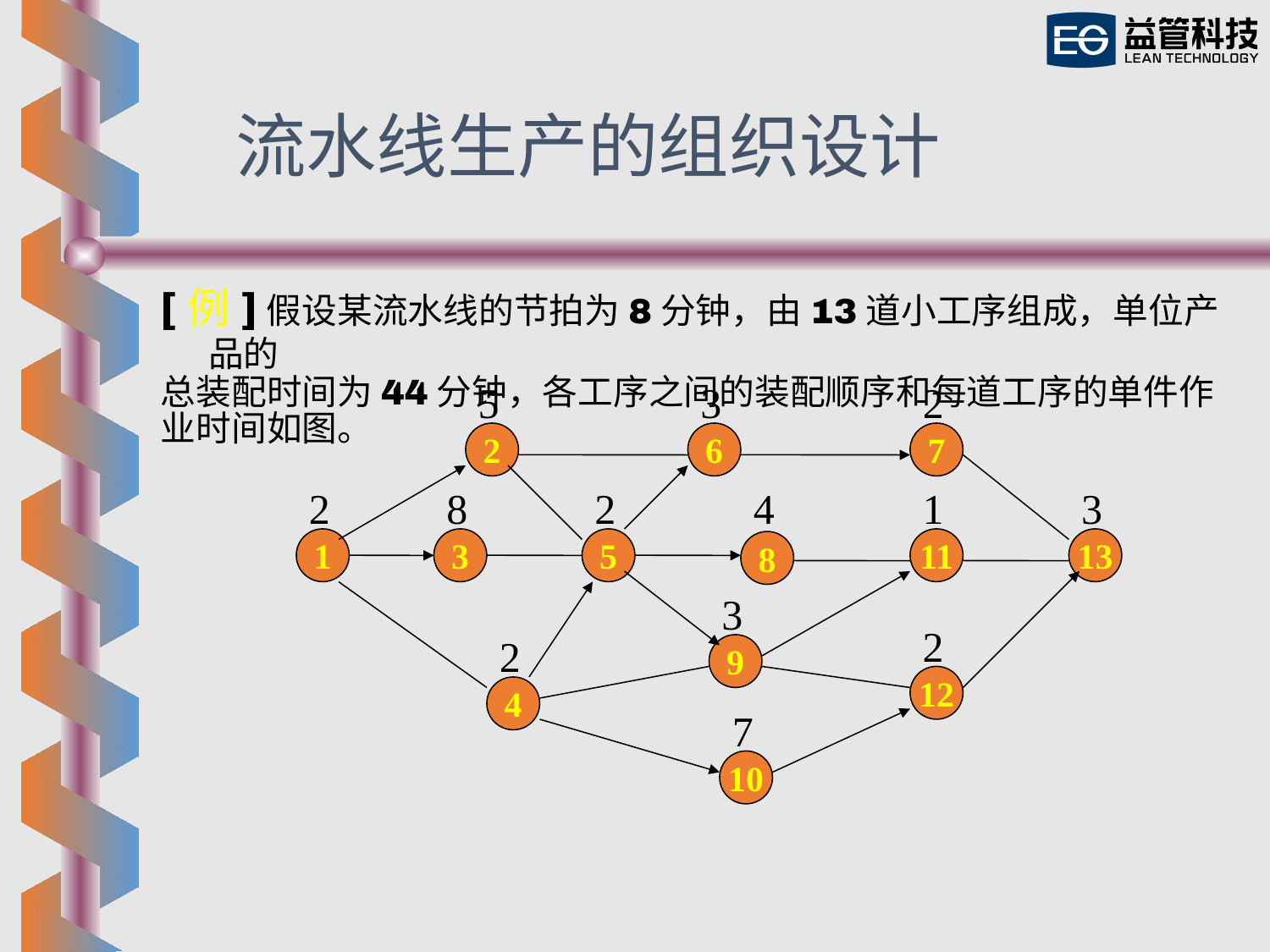

流水线生产的组织设计
[例]假设某流水线的节拍为8分钟，由13道小工序组成，单位产品的
总装配时间为44分钟，各工序之间的装配顺序和每道工序的单件作
业时间如图。
5
 3
 2
2
6
7

2
 8
2
4
1
3
1
3
5
11
13
8

3
2
2
9

12
4
 7

10
7